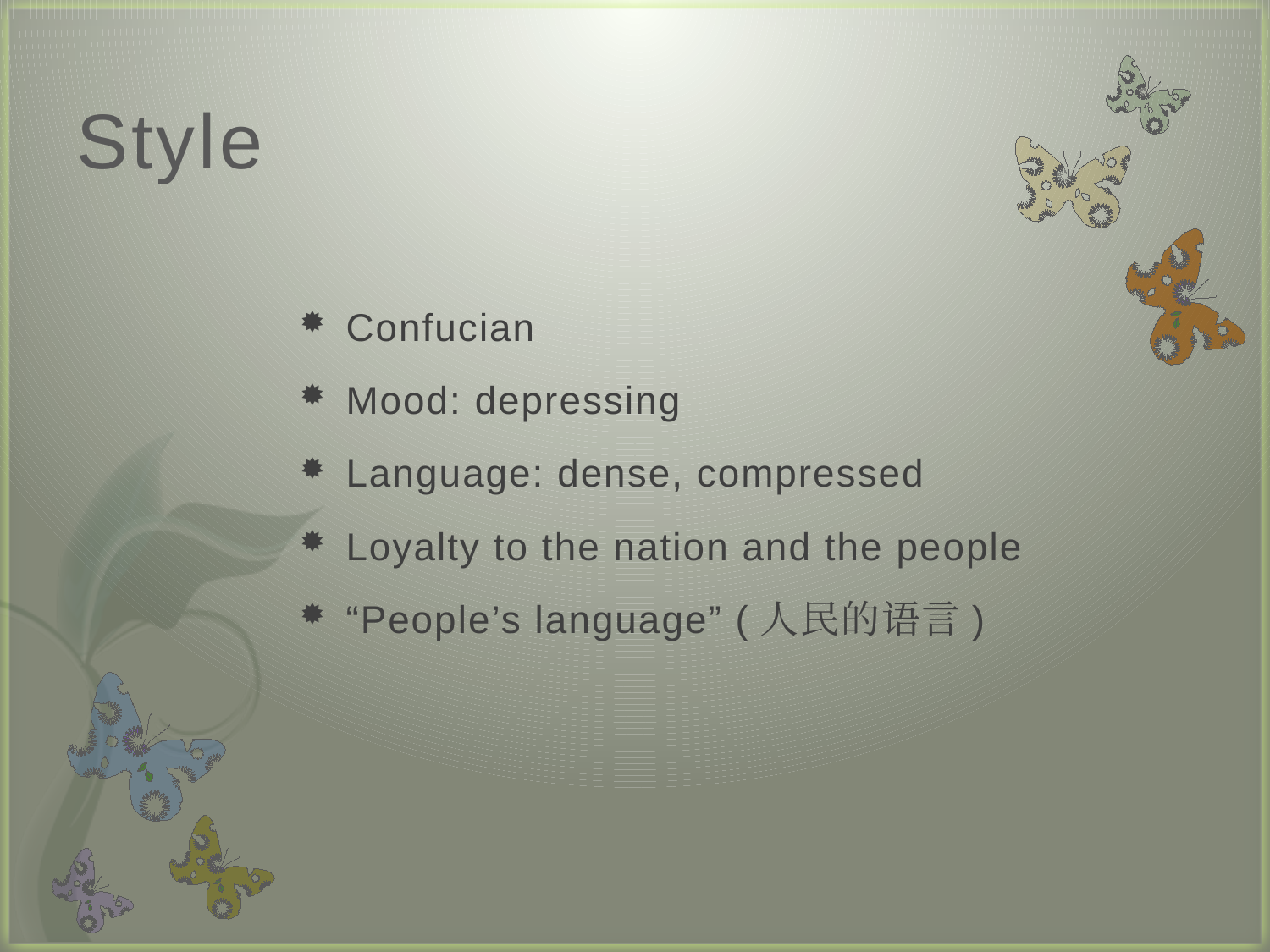

# Style
Confucian
Mood: depressing
Language: dense, compressed
Loyalty to the nation and the people
“People’s language” (人民的语言)